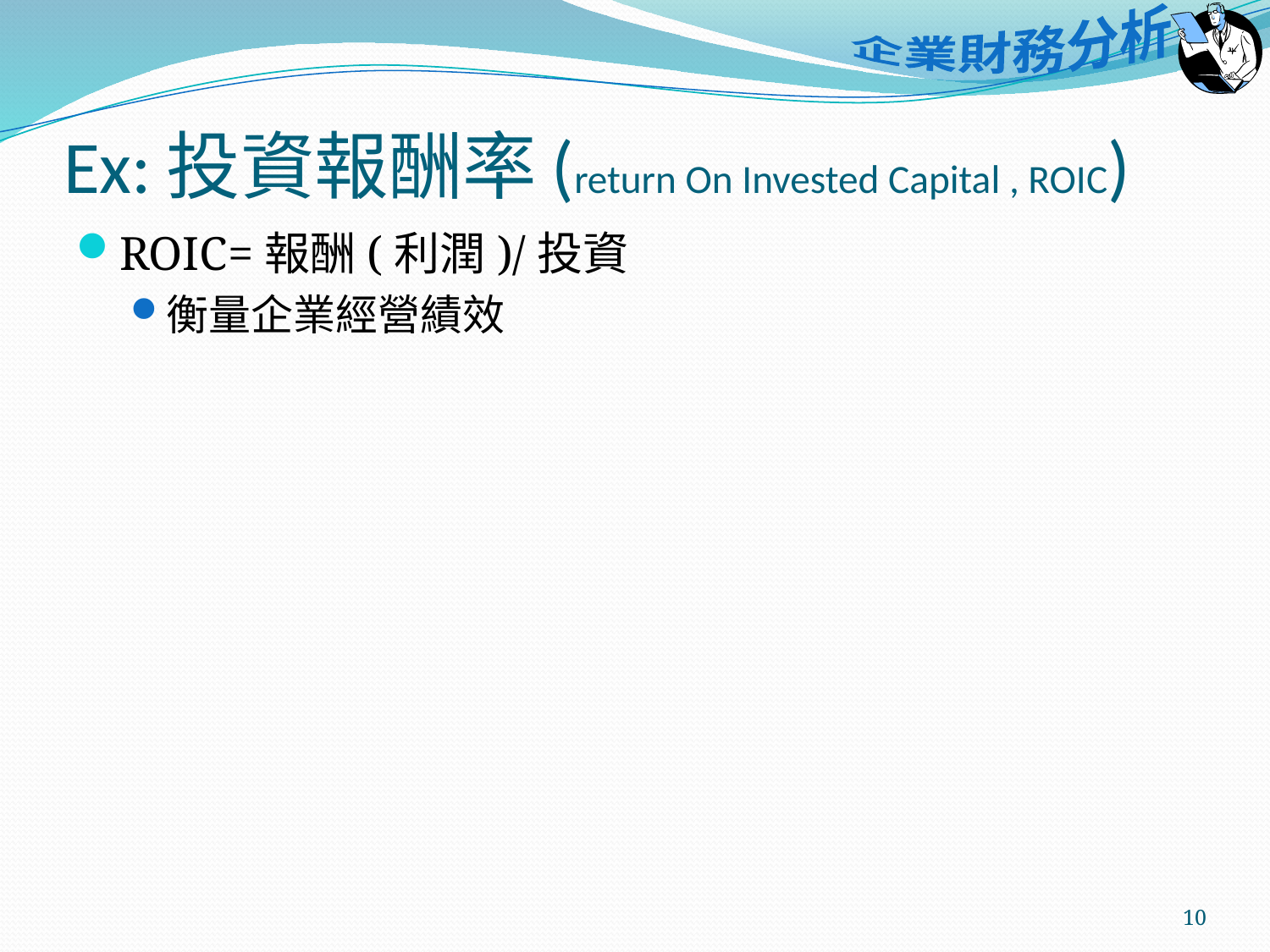

# Ex:投資報酬率(return On Invested Capital , ROIC)
ROIC=報酬(利潤)/投資
衡量企業經營績效
10